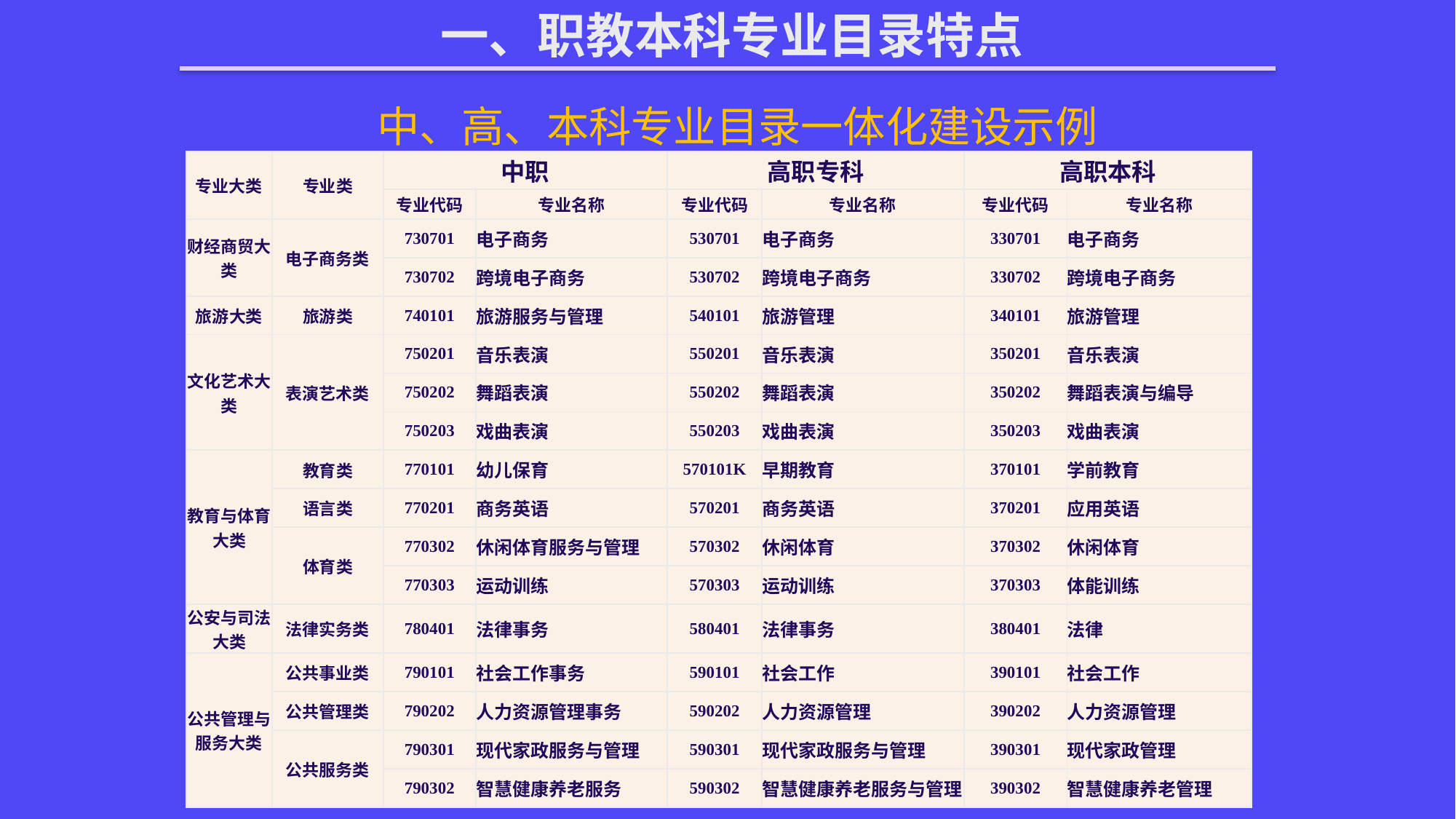

一、职教本科专业目录特点
中、高、本科专业目录一体化建设示例

| 专业大类 | 专业类 | 中职 |  | 高职专科 |  | 高职本科 |  |
| --- | --- | --- | --- | --- | --- | --- | --- |
|  |  | 专业代码 | 专业名称 | 专业代码 | 专业名称 | 专业代码 | 专业名称 |
| 财经商贸大类 | 电子商务类 | 730701 | 电子商务 | 530701 | 电子商务 | 330701 | 电子商务 |
|  |  | 730702 | 跨境电子商务 | 530702 | 跨境电子商务 | 330702 | 跨境电子商务 |
| 旅游大类 | 旅游类 | 740101 | 旅游服务与管理 | 540101 | 旅游管理 | 340101 | 旅游管理 |
| 文化艺术大类 | 表演艺术类 | 750201 | 音乐表演 | 550201 | 音乐表演 | 350201 | 音乐表演 |
|  |  | 750202 | 舞蹈表演 | 550202 | 舞蹈表演 | 350202 | 舞蹈表演与编导 |
|  |  | 750203 | 戏曲表演 | 550203 | 戏曲表演 | 350203 | 戏曲表演 |
| 教育与体育大类 | 教育类 | 770101 | 幼儿保育 | 570101K | 早期教育 | 370101 | 学前教育 |
|  | 语言类 | 770201 | 商务英语 | 570201 | 商务英语 | 370201 | 应用英语 |
|  | 体育类 | 770302 | 休闲体育服务与管理 | 570302 | 休闲体育 | 370302 | 休闲体育 |
|  |  | 770303 | 运动训练 | 570303 | 运动训练 | 370303 | 体能训练 |
| 公安与司法大类 | 法律实务类 | 780401 | 法律事务 | 580401 | 法律事务 | 380401 | 法律 |
| 公共管理与服务大类 | 公共事业类 | 790101 | 社会工作事务 | 590101 | 社会工作 | 390101 | 社会工作 |
|  | 公共管理类 | 790202 | 人力资源管理事务 | 590202 | 人力资源管理 | 390202 | 人力资源管理 |
|  | 公共服务类 | 790301 | 现代家政服务与管理 | 590301 | 现代家政服务与管理 | 390301 | 现代家政管理 |
|  |  | 790302 | 智慧健康养老服务 | 590302 | 智慧健康养老服务与管理 | 390302 | 智慧健康养老管理 |